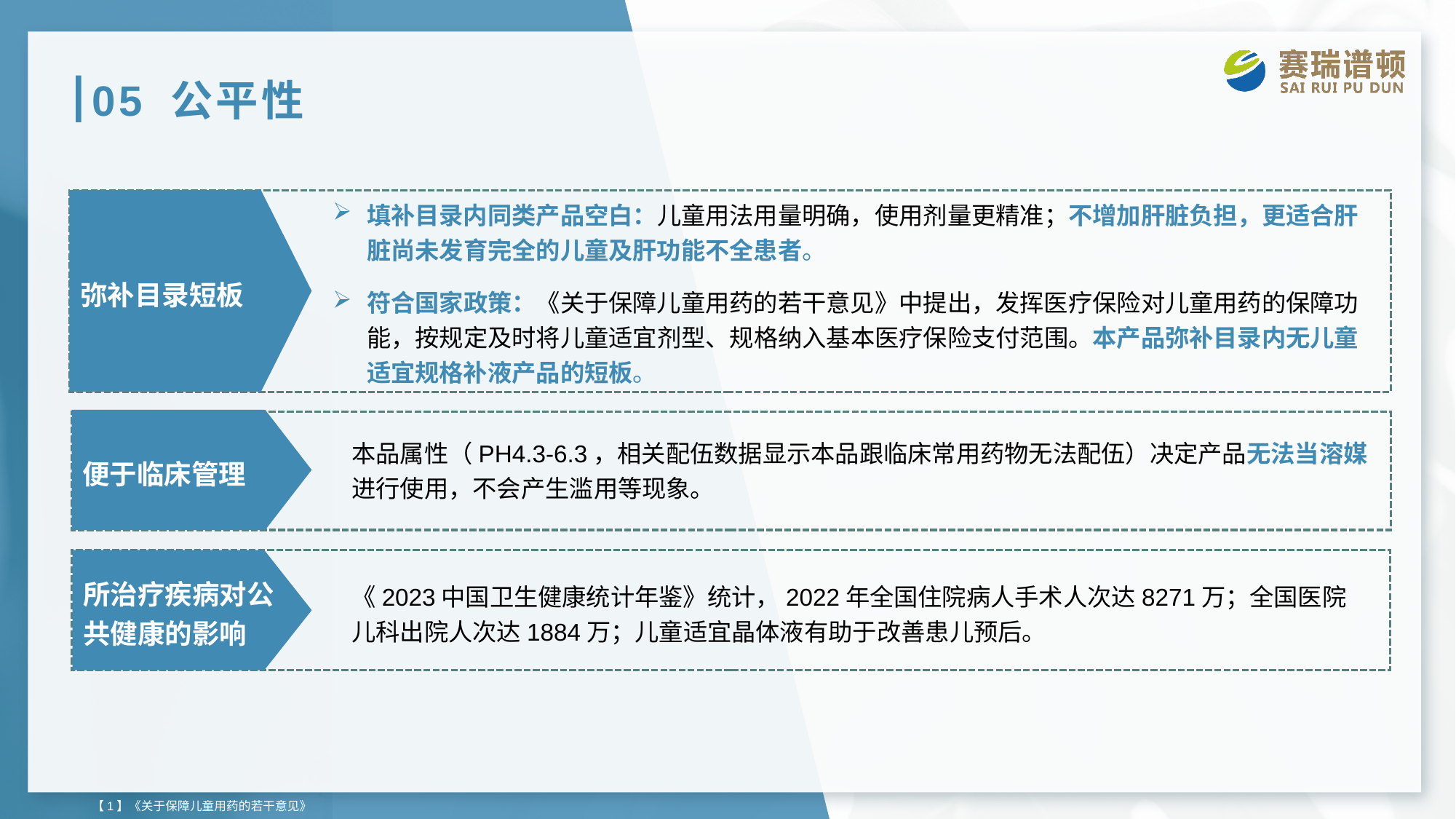

# 05 公平性
填补目录内同类产品空白：儿童用法用量明确，使用剂量更精准；不增加肝脏负担，更适合肝脏尚未发育完全的儿童及肝功能不全患者。
符合国家政策：《关于保障儿童用药的若干意见》中提出，发挥医疗保险对儿童用药的保障功能，按规定及时将儿童适宜剂型、规格纳入基本医疗保险支付范围。本产品弥补目录内无儿童适宜规格补液产品的短板。

弥补目录短板
便于临床管理

本品属性（PH4.3-6.3，相关配伍数据显示本品跟临床常用药物无法配伍）决定产品无法当溶媒进行使用，不会产生滥用等现象。

所治疗疾病对公共健康的影响
《2023中国卫生健康统计年鉴》统计，2022年全国住院病人手术人次达8271万；全国医院儿科出院人次达1884万；儿童适宜晶体液有助于改善患儿预后。
【1】《关于保障儿童用药的若干意见》